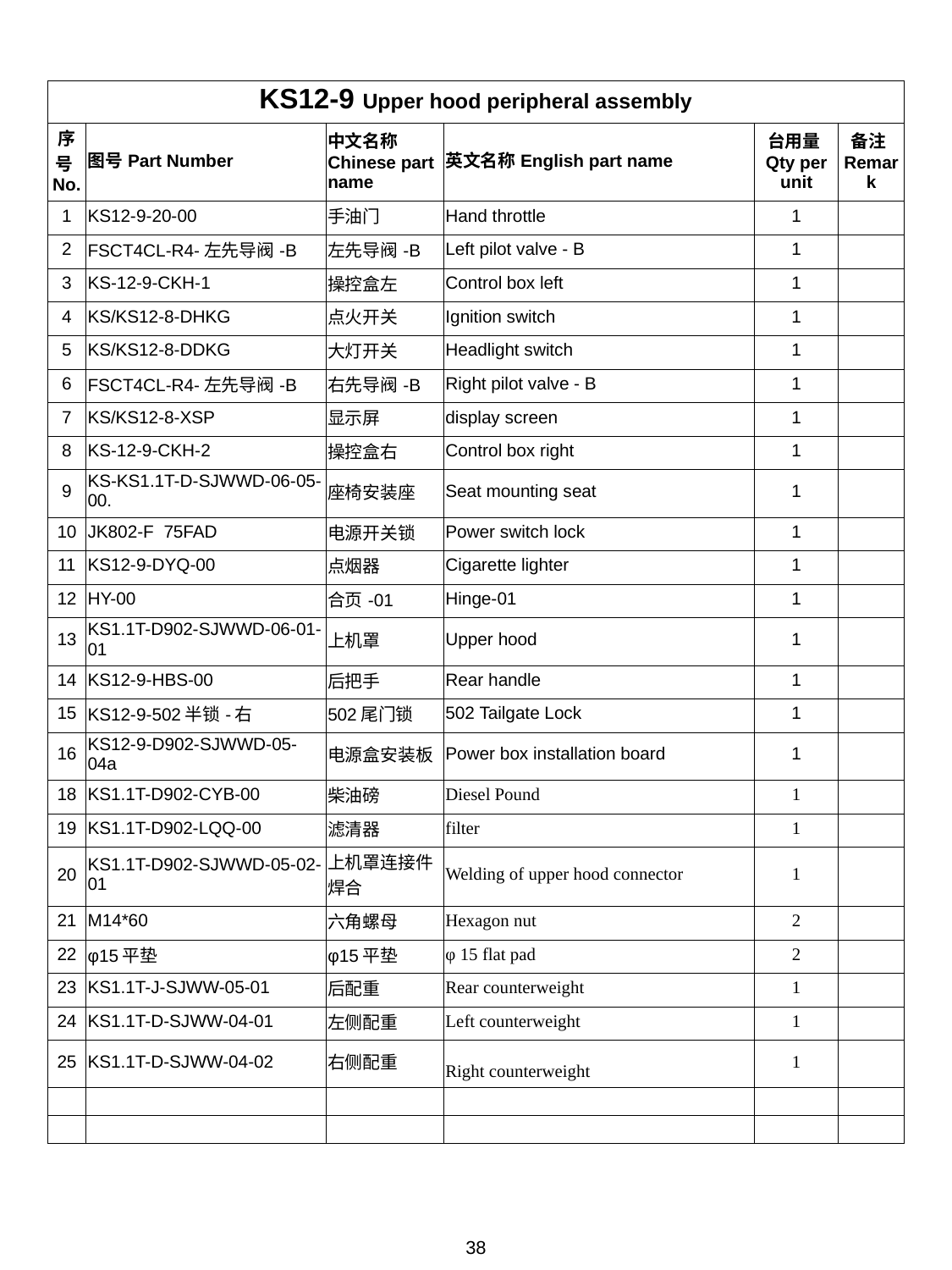

| KS12-9 Upper hood peripheral assembly |  |  |  |  |  |
| --- | --- | --- | --- | --- | --- |
| 序号No. | 图号Part Number | 中文名称Chinese part name | 英文名称English part name | 台用量Qty per unit | 备注Remark |
| 1 | KS12-9-20-00 | 手油门 | Hand throttle | 1 |  |
| 2 | FSCT4CL-R4-左先导阀-B | 左先导阀-B | Left pilot valve - B | 1 |  |
| 3 | KS-12-9-CKH-1 | 操控盒左 | Control box left | 1 |  |
| 4 | KS/KS12-8-DHKG | 点火开关 | Ignition switch | 1 |  |
| 5 | KS/KS12-8-DDKG | 大灯开关 | Headlight switch | 1 |  |
| 6 | FSCT4CL-R4-左先导阀-B | 右先导阀-B | Right pilot valve - B | 1 |  |
| 7 | KS/KS12-8-XSP | 显示屏 | display screen | 1 |  |
| 8 | KS-12-9-CKH-2 | 操控盒右 | Control box right | 1 |  |
| 9 | KS-KS1.1T-D-SJWWD-06-05-00. | 座椅安装座 | Seat mounting seat | 1 |  |
| 10 | JK802-F 75FAD | 电源开关锁 | Power switch lock | 1 |  |
| 11 | KS12-9-DYQ-00 | 点烟器 | Cigarette lighter | 1 |  |
| 12 | HY-00 | 合页-01 | Hinge-01 | 1 |  |
| 13 | KS1.1T-D902-SJWWD-06-01-01 | 上机罩 | Upper hood | 1 |  |
| 14 | KS12-9-HBS-00 | 后把手 | Rear handle | 1 |  |
| 15 | KS12-9-502半锁-右 | 502尾门锁 | 502 Tailgate Lock | 1 |  |
| 16 | KS12-9-D902-SJWWD-05-04a | 电源盒安装板 | Power box installation board | 1 |  |
| 18 | KS1.1T-D902-CYB-00 | 柴油磅 | Diesel Pound | 1 |  |
| 19 | KS1.1T-D902-LQQ-00 | 滤清器 | filter | 1 |  |
| 20 | KS1.1T-D902-SJWWD-05-02-01 | 上机罩连接件焊合 | Welding of upper hood connector | 1 |  |
| 21 | M14\*60 | 六角螺母 | Hexagon nut | 2 |  |
| 22 | φ15平垫 | φ15平垫 | φ 15 flat pad | 2 |  |
| 23 | KS1.1T-J-SJWW-05-01 | 后配重 | Rear counterweight | 1 |  |
| 24 | KS1.1T-D-SJWW-04-01 | 左侧配重 | Left counterweight | 1 |  |
| 25 | KS1.1T-D-SJWW-04-02 | 右侧配重 | Right counterweight | 1 |  |
|  |  |  |  |  |  |
|  |  |  |  |  |  |
38